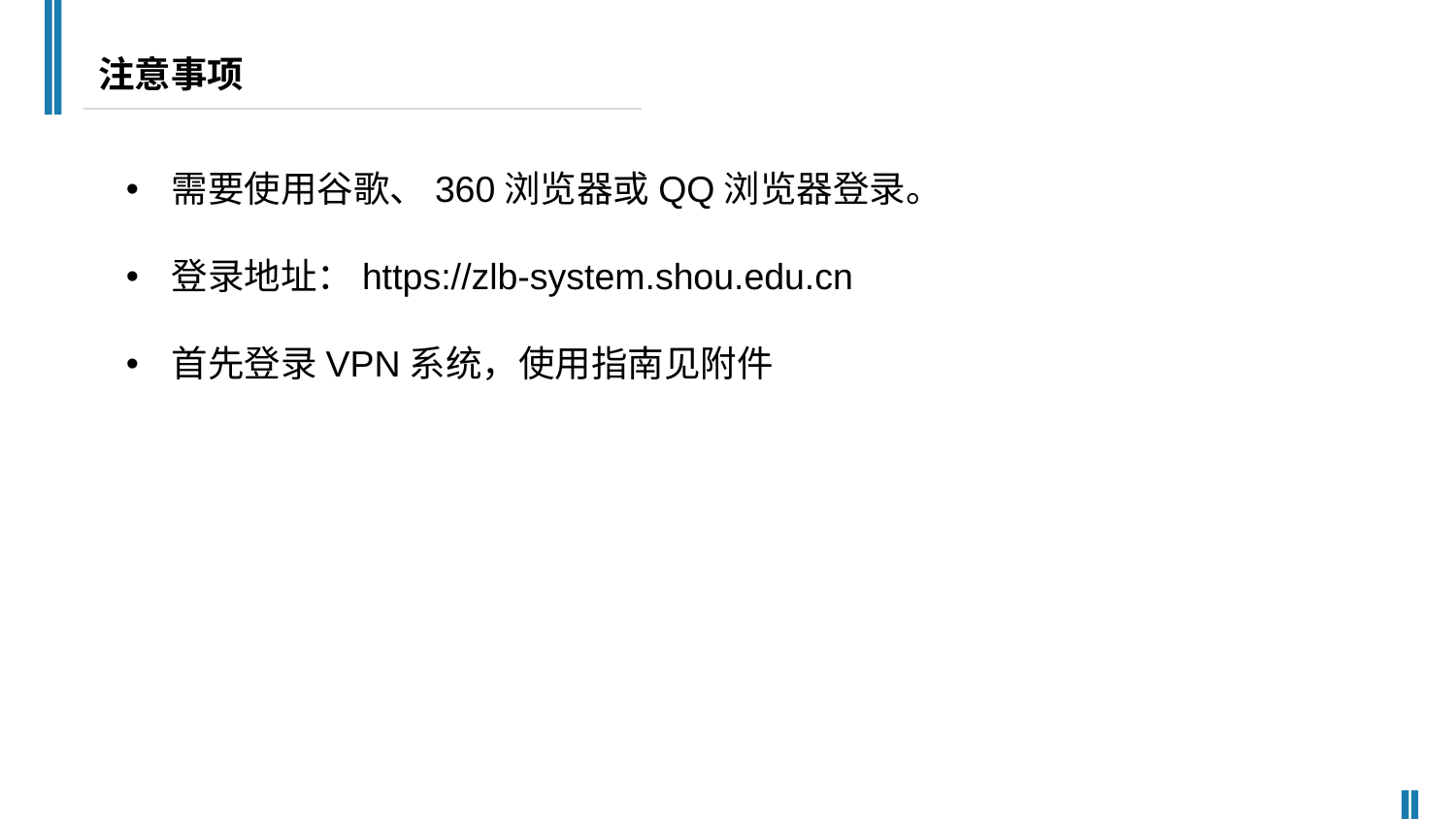

注意事项

需要使用谷歌、360浏览器或QQ浏览器登录。

登录地址：https://zlb-system.shou.edu.cn

首先登录VPN系统，使用指南见附件